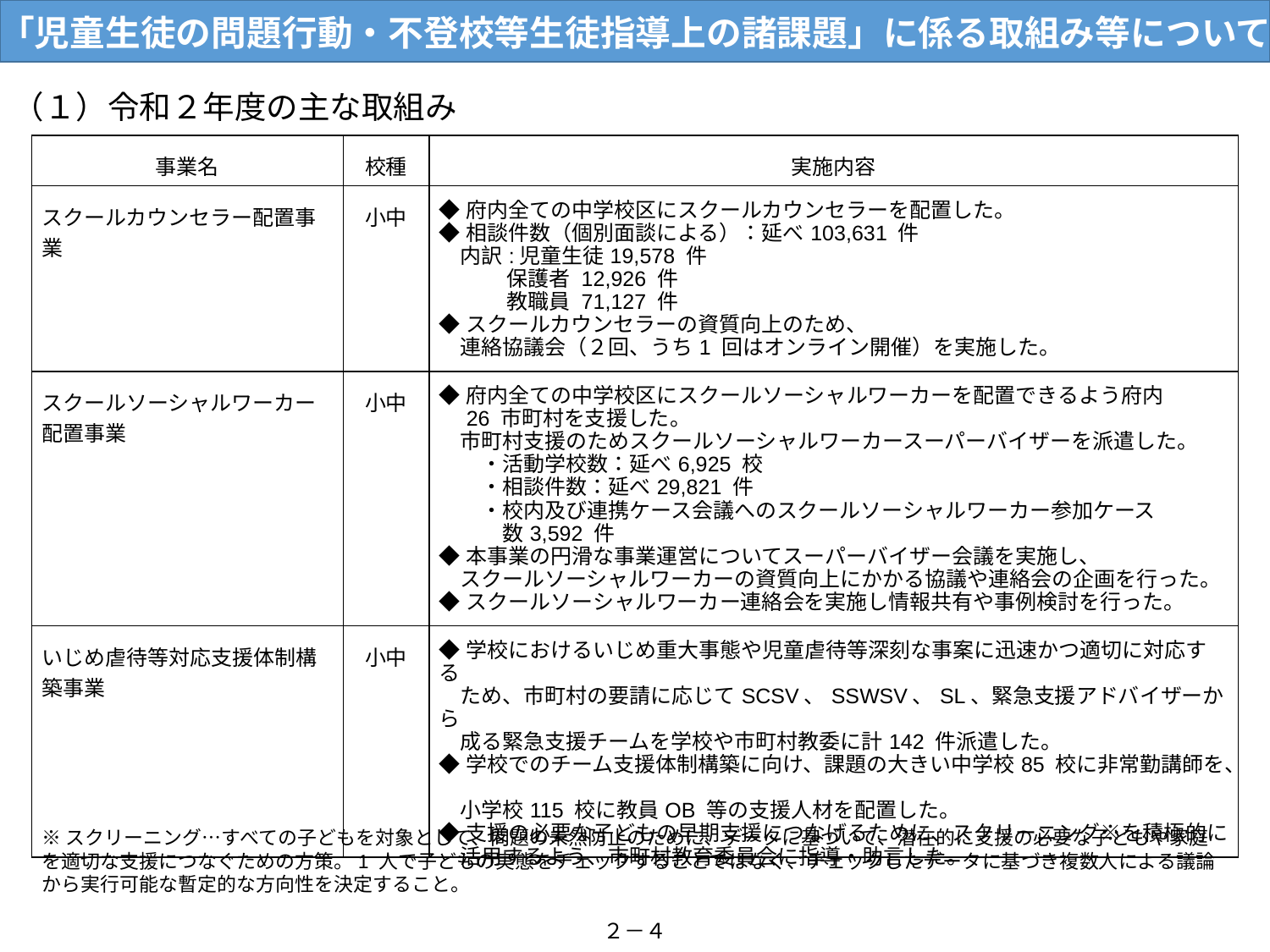

「児童生徒の問題行動・不登校等生徒指導上の諸課題」に係る取組み等について
（１）令和２年度の主な取組み
| 事業名 | 校種 | 実施内容 |
| --- | --- | --- |
| スクールカウンセラー配置事業 | 小中 | ◆府内全ての中学校区にスクールカウンセラーを配置した。 ◆相談件数（個別面談による）：延べ103,631 件 　内訳:児童生徒19,578 件 　　　 保護者 12,926 件 　　　 教職員 71,127 件 ◆スクールカウンセラーの資質向上のため、 　連絡協議会（２回、うち1 回はオンライン開催）を実施した。 |
| スクールソーシャルワーカー配置事業 | 小中 | ◆府内全ての中学校区にスクールソーシャルワーカーを配置できるよう府内 　26 市町村を支援した。 　市町村支援のためスクールソーシャルワーカースーパーバイザーを派遣した。 　　・活動学校数：延べ6,925 校 　　・相談件数：延べ29,821 件 　　・校内及び連携ケース会議へのスクールソーシャルワーカー参加ケース 　　　数3,592 件 ◆本事業の円滑な事業運営についてスーパーバイザー会議を実施し、 　スクールソーシャルワーカーの資質向上にかかる協議や連絡会の企画を行った。 ◆スクールソーシャルワーカー連絡会を実施し情報共有や事例検討を行った。 |
| いじめ虐待等対応支援体制構築事業 | 小中 | ◆学校におけるいじめ重大事態や児童虐待等深刻な事案に迅速かつ適切に対応する 　ため、市町村の要請に応じてSCSV、SSWSV、SL、緊急支援アドバイザーから 　成る緊急支援チームを学校や市町村教委に計142 件派遣した。 ◆学校でのチーム支援体制構築に向け、課題の大きい中学校85 校に非常勤講師を、 　小学校115 校に教員OB 等の支援人材を配置した。 ◆支援の必要な子どもの早期支援につなげるために、スクリーニング※を積極的に 　活用するよう、市町村教育委員会に指導・助言した。 |

※スクリーニング…すべての子どもを対象として、問題の未然防止のために、データに基づいて、潜在的に支援の必要な子どもや家庭を適切な支援につなぐための方策。1 人で子どもの実態をチェックすることではなく、チェックしたデータに基づき複数人による議論から実行可能な暫定的な方向性を決定すること。
２－４